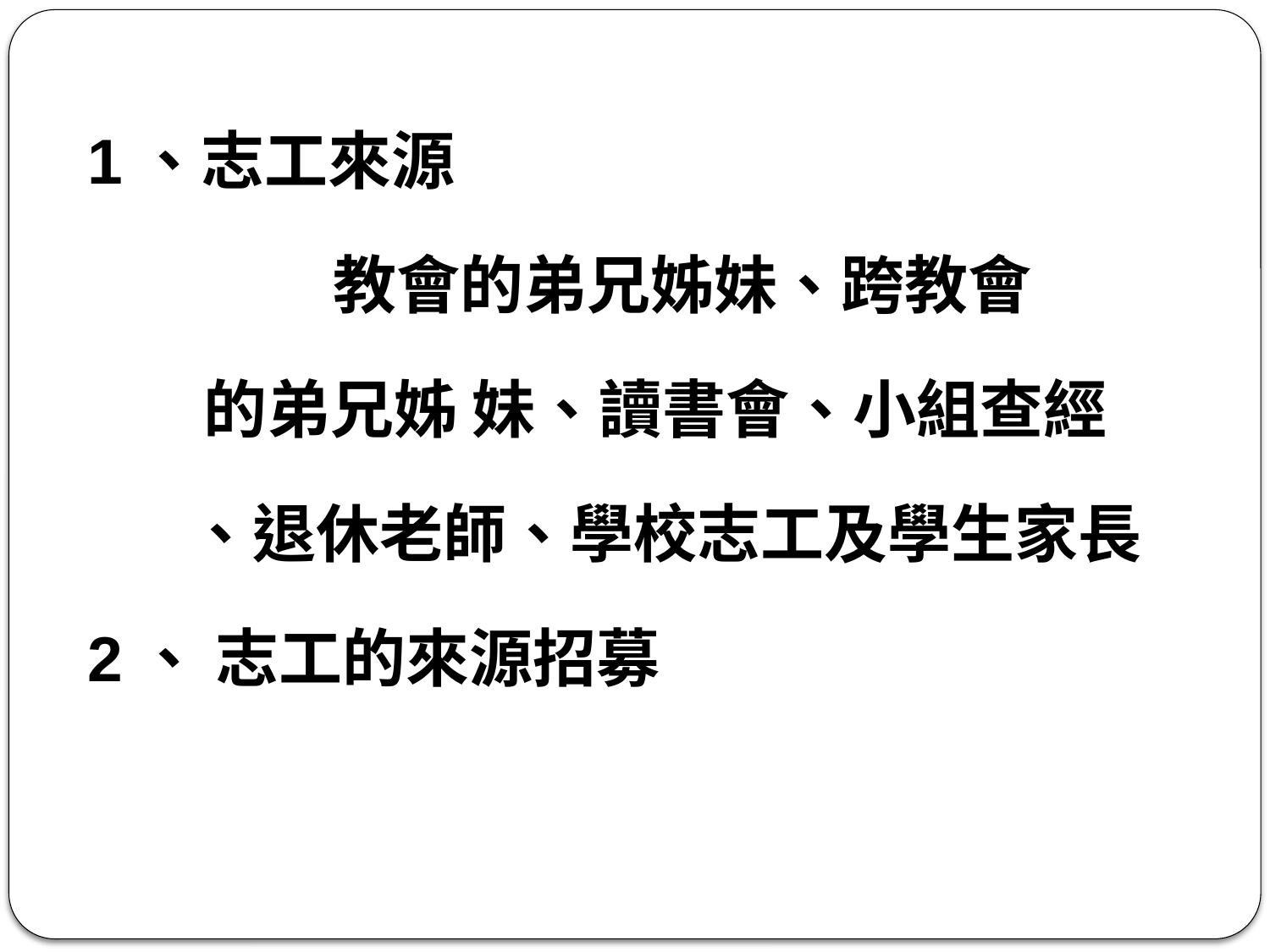

1、志工來源
                教會的弟兄姊妹、跨教會
       的弟兄姊 妹、讀書會、小組查經
      、退休老師、學校志工及學生家長
2、 志工的來源招募